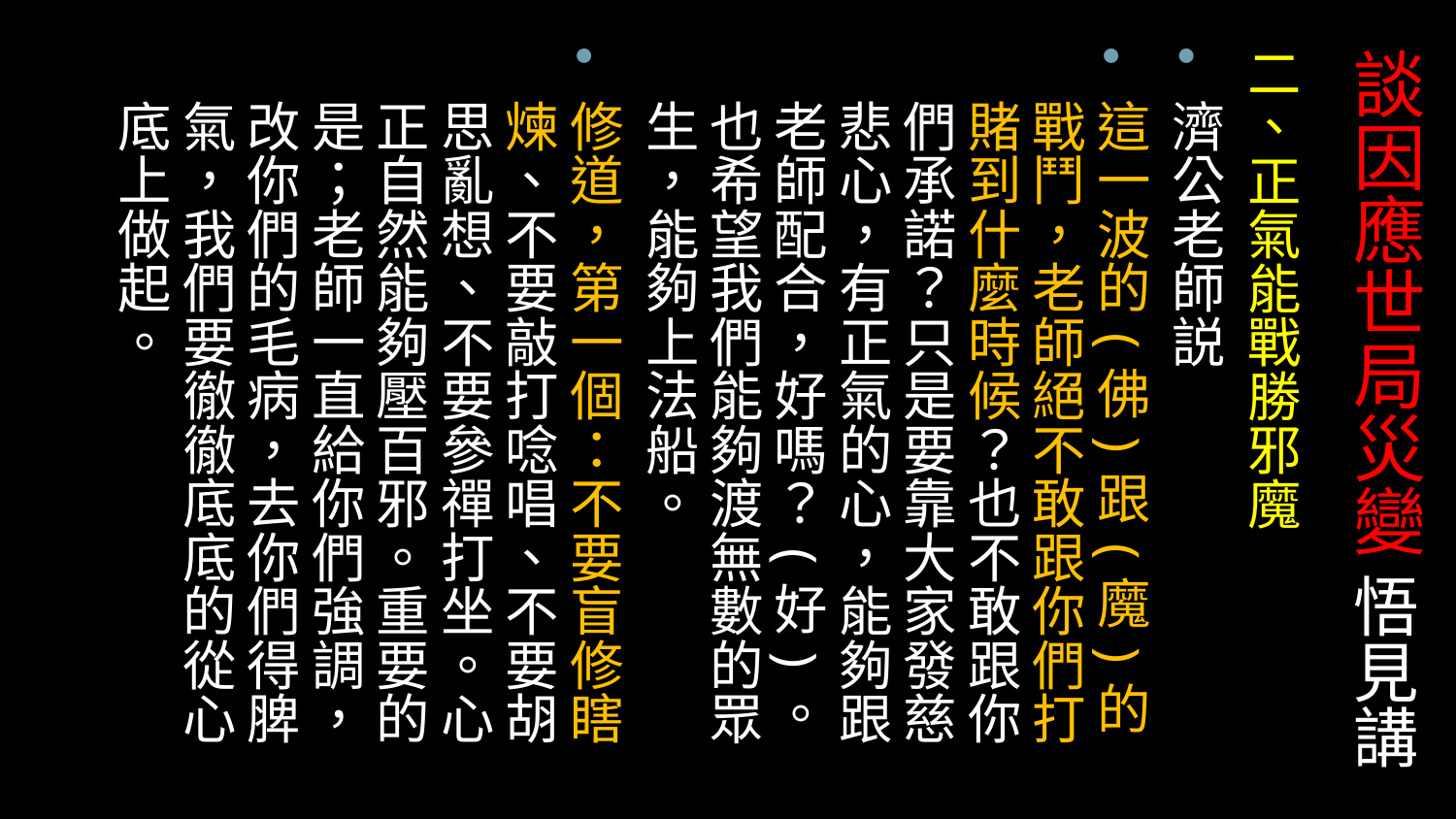

# 談因應世局災變 悟見講
二、正氣能戰勝邪魔
濟公老師説
這一波的(佛)跟(魔)的戰鬥，老師絕不敢跟你們打賭到什麼時候？也不敢跟你們承諾？只是要靠大家發慈悲心，有正氣的心，能夠跟老師配合，好嗎？(好)。也希望我們能夠渡無數的眾生，能夠上法船。
修道，第一個：不要盲修瞎煉、不要敲打唸唱、不要胡思亂想、不要參禪打坐。心正自然能夠壓百邪。重要的是；老師一直給你們強調，改你們的毛病，去你們得脾氣，我們要徹徹底底的從心底上做起。